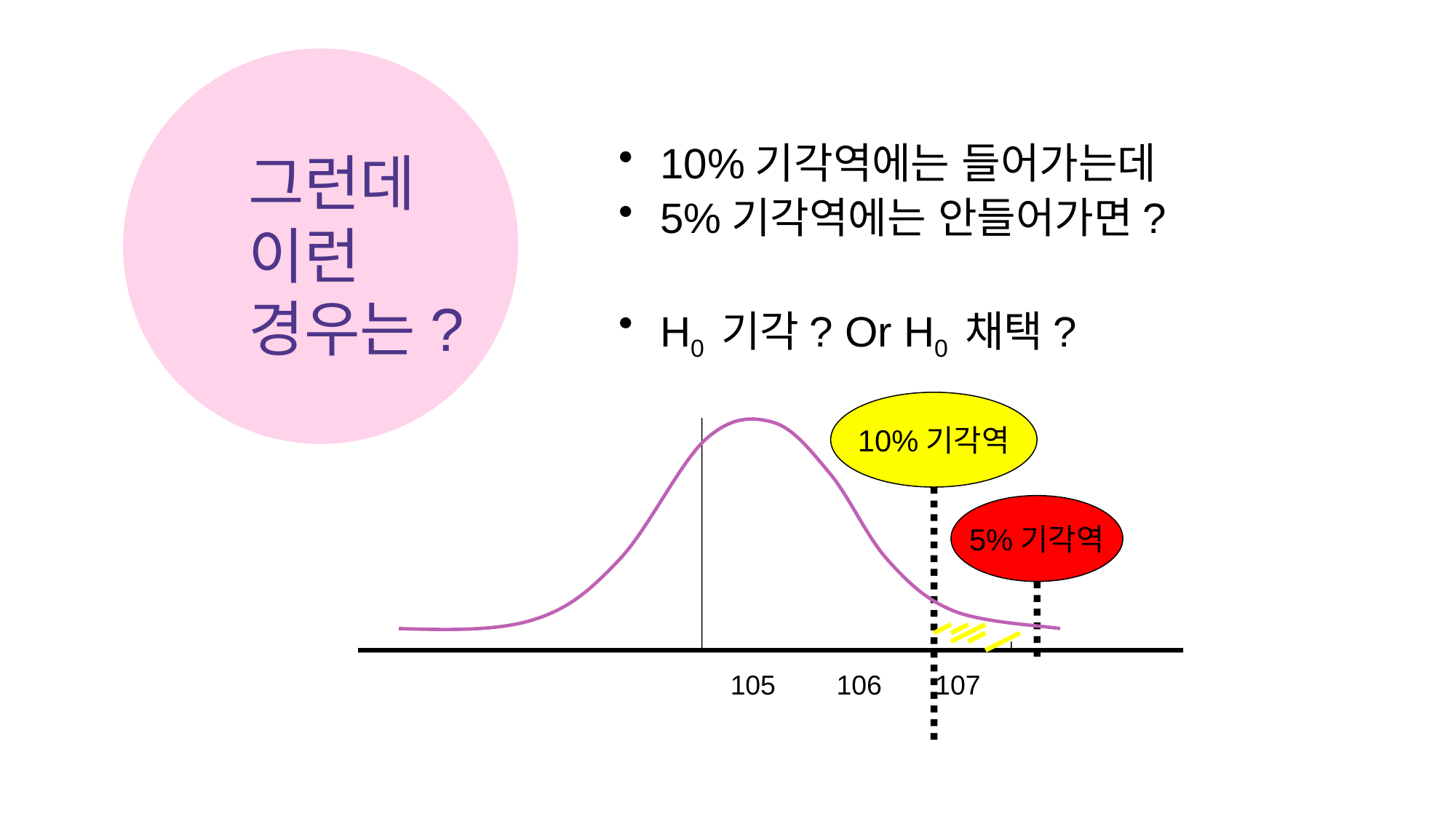

# 그런데 이런 경우는?
10%기각역에는 들어가는데
5%기각역에는 안들어가면?

H0 기각? Or H0 채택?
10%기각역

5%기각역

105        106       107